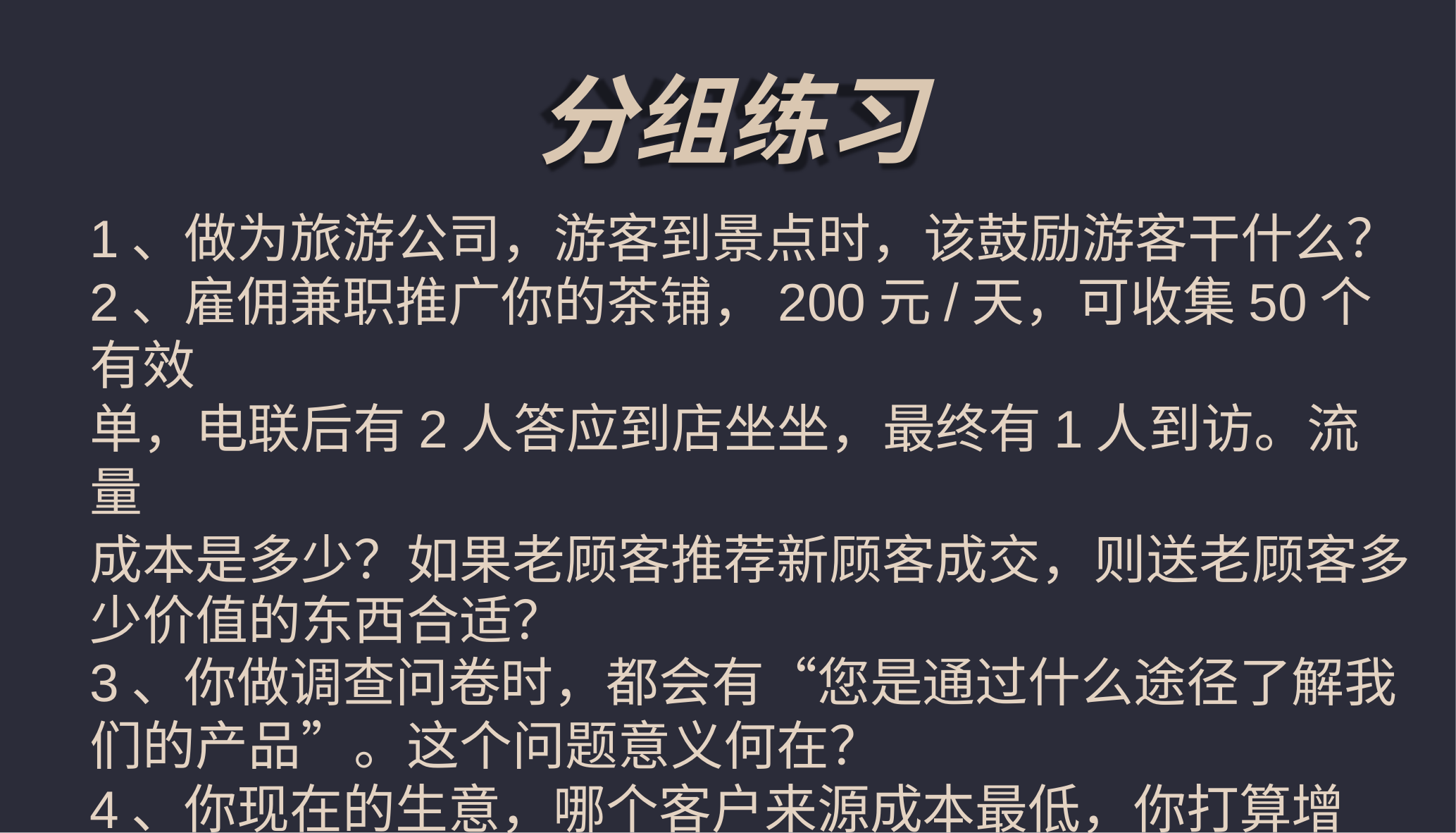

# 分组练习
1、做为旅游公司，游客到景点时，该鼓励游客干什么？
2、雇佣兼职推广你的茶铺，200元/天，可收集50个有效
单，电联后有2人答应到店坐坐，最终有1人到访。流量
成本是多少？如果老顾客推荐新顾客成交，则送老顾客多 少价值的东西合适？
3、你做调查问卷时，都会有“您是通过什么途径了解我
们的产品”。这个问题意义何在？
4、你现在的生意，哪个客户来源成本最低，你打算增加 这个渠道的投入吗？